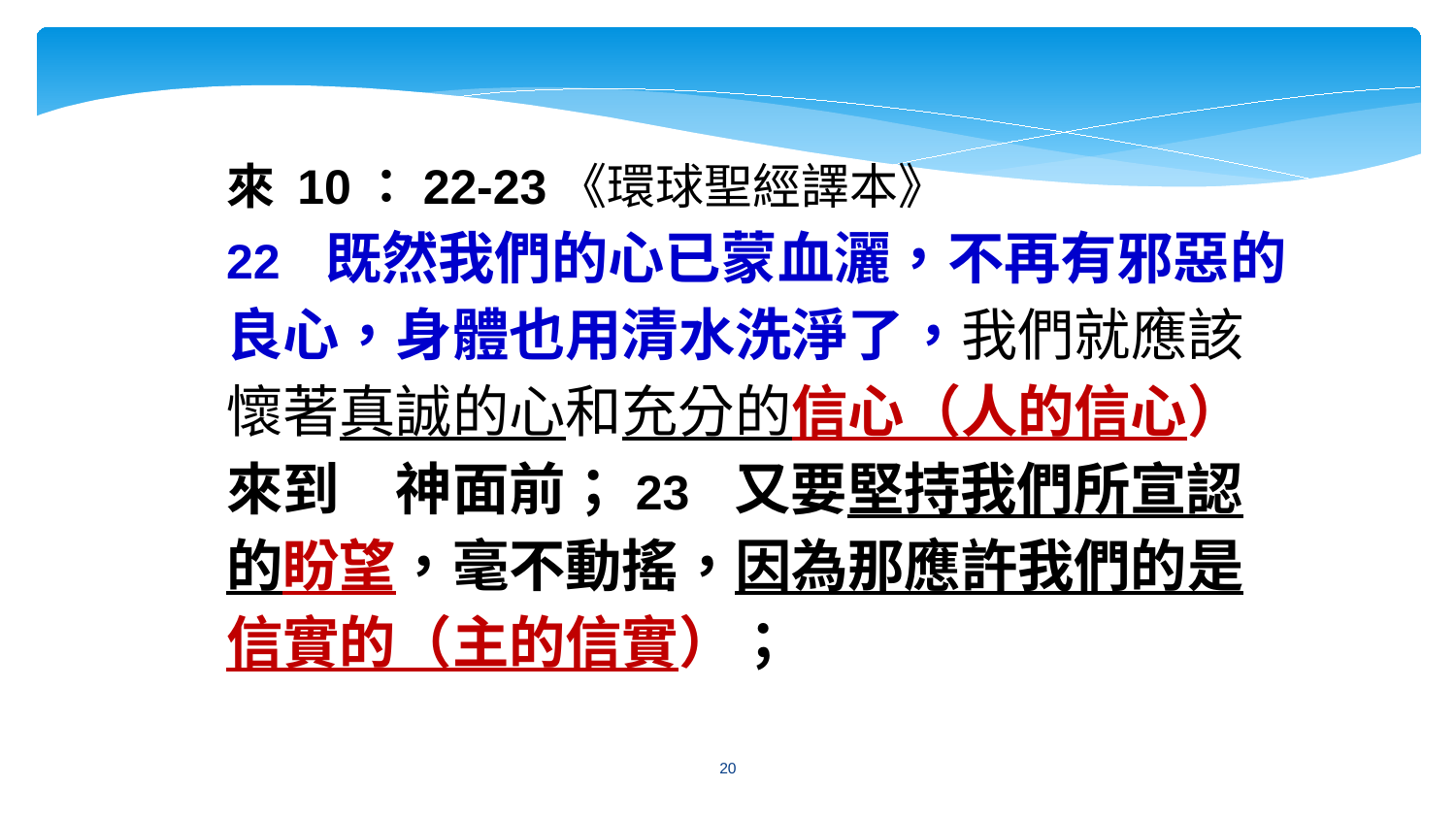

來 10：22-23《環球聖經譯本》
22  既然我們的心已蒙血灑，不再有邪惡的良心，身體也用清水洗淨了，我們就應該懷著真誠的心和充分的信心（人的信心） 來到　神面前；23  又要堅持我們所宣認的盼望，毫不動搖，因為那應許我們的是
信實的（主的信實）；
20